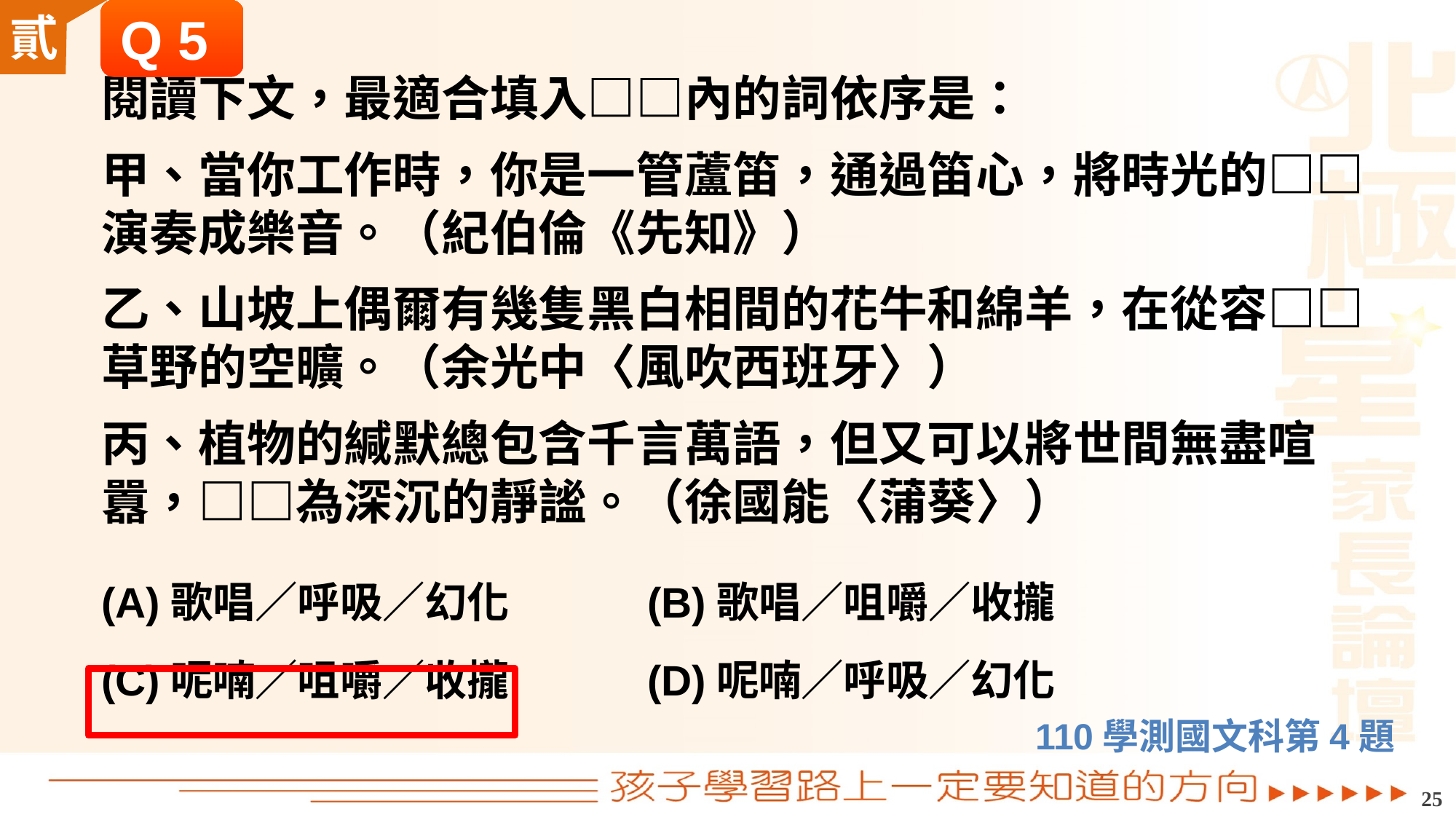

Q 5
閱讀下文，最適合填入□□內的詞依序是：
甲、當你工作時，你是一管蘆笛，通過笛心，將時光的□□演奏成樂音。（紀伯倫《先知》）
乙、山坡上偶爾有幾隻黑白相間的花牛和綿羊，在從容□□草野的空曠。（余光中〈風吹西班牙〉）
丙、植物的緘默總包含千言萬語，但又可以將世間無盡喧囂，□□為深沉的靜謐。（徐國能〈蒲葵〉）
(A)歌唱／呼吸／幻化		(B)歌唱／咀嚼／收攏
(C)呢喃／咀嚼／收攏		(D)呢喃／呼吸／幻化

110學測國文科第4題
25